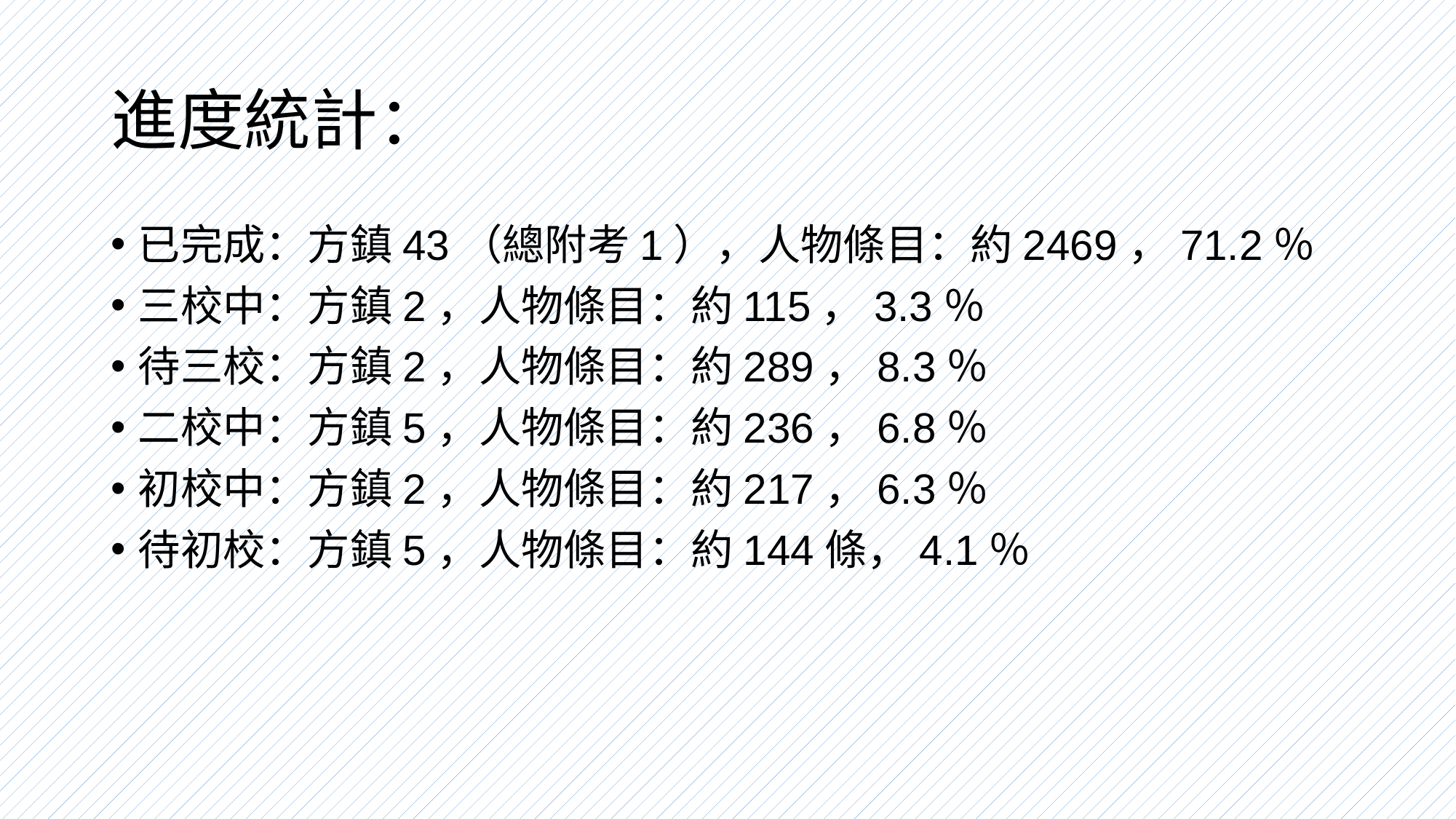

# 進度統計：
已完成：方鎮43（總附考1），人物條目：約2469，71.2％
三校中：方鎮2，人物條目：約115，3.3％
待三校：方鎮2，人物條目：約289，8.3％
二校中：方鎮5，人物條目：約236，6.8％
初校中：方鎮2，人物條目：約217，6.3％
待初校：方鎮5，人物條目：約144條，4.1％